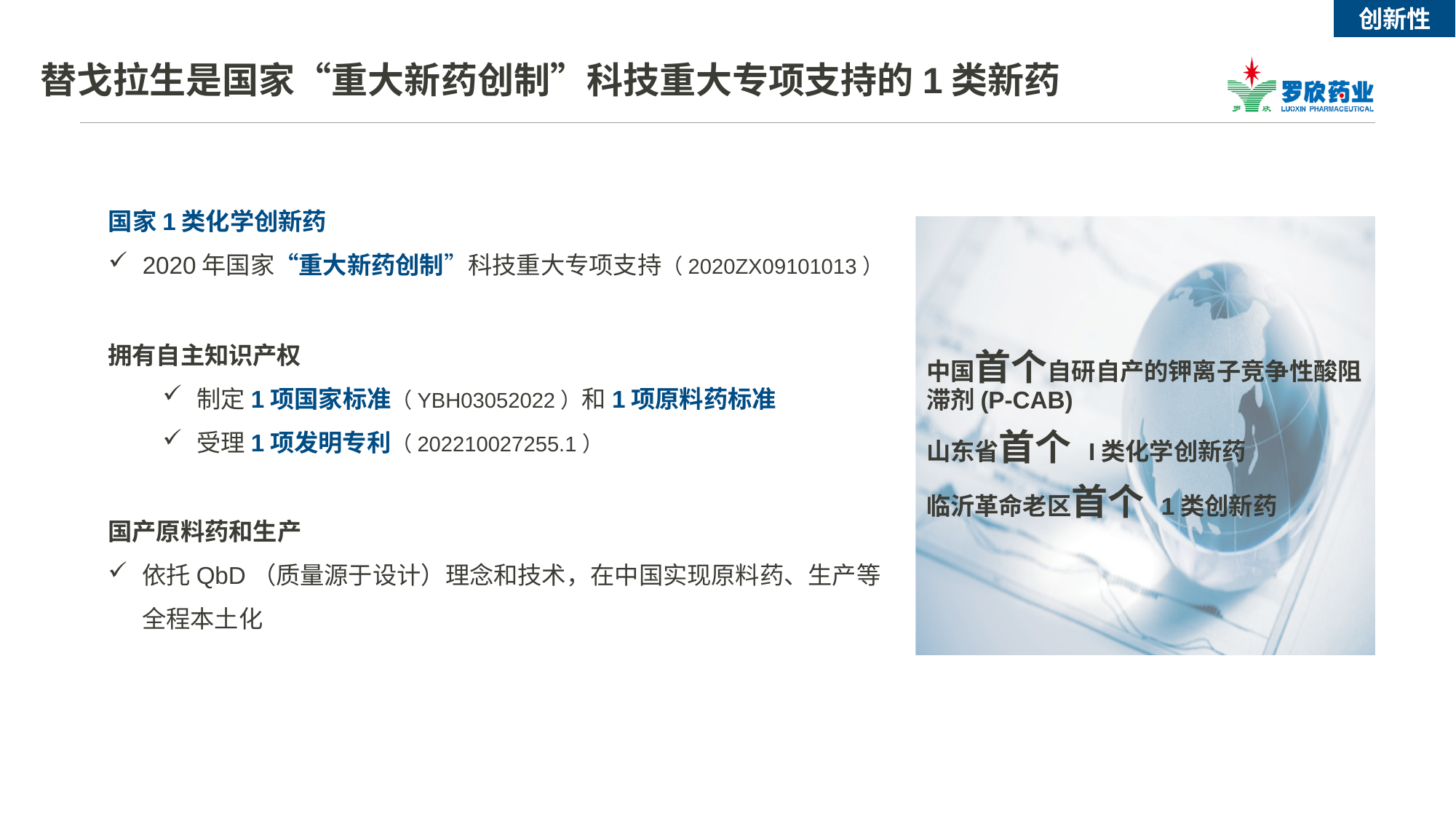

# 替戈拉生是国家“重大新药创制”科技重大专项支持的1类新药
创新性
国家1类化学创新药
2020年国家“重大新药创制”科技重大专项支持（2020ZX09101013）
中国首个自研自产的钾离子竞争性酸阻滞剂(P-CAB)
山东省首个 I类化学创新药
临沂革命老区首个 1类创新药
拥有自主知识产权
制定1项国家标准（YBH03052022）和1项原料药标准
受理1项发明专利（202210027255.1）
国产原料药和生产
依托QbD（质量源于设计）理念和技术，在中国实现原料药、生产等全程本土化